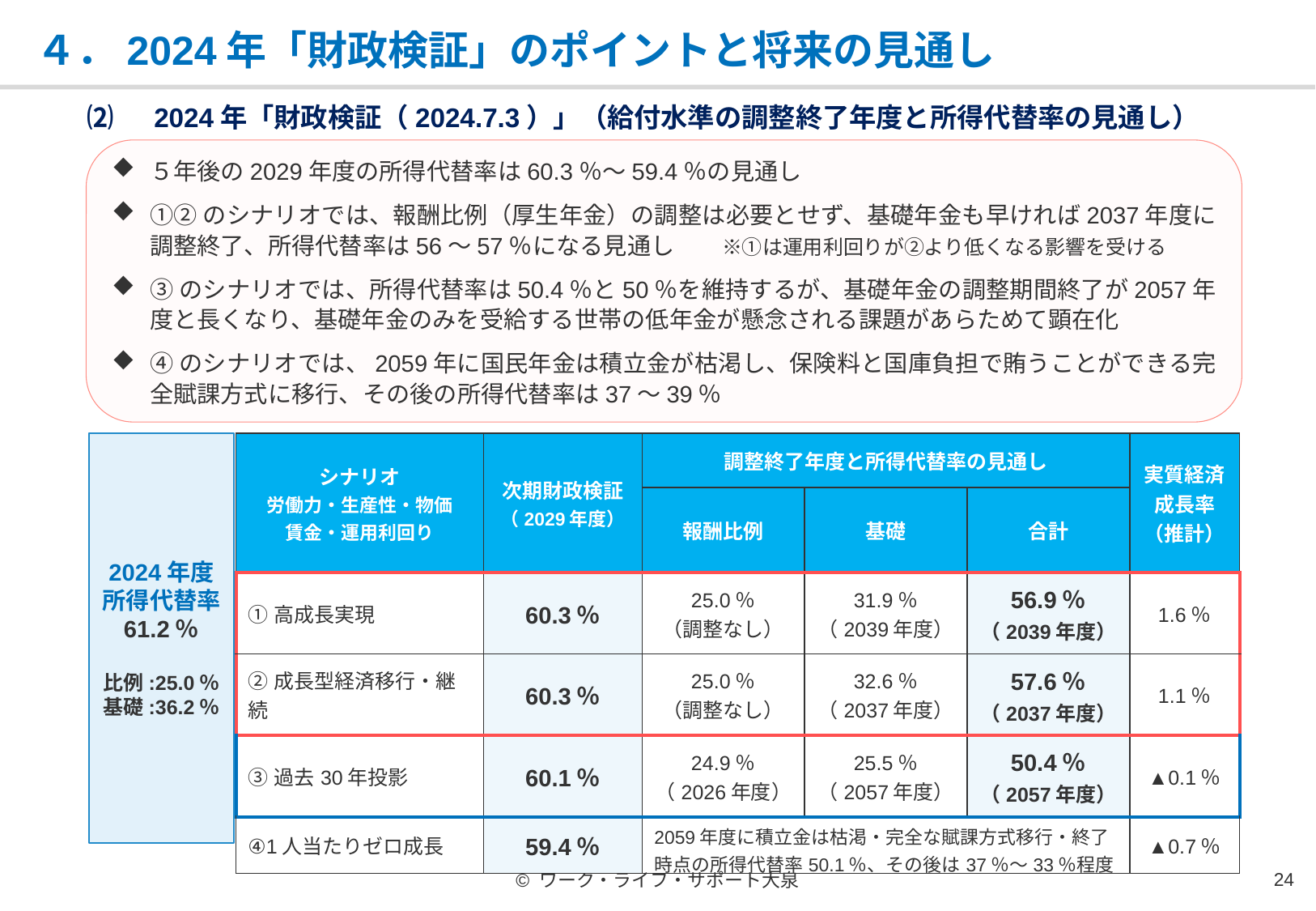

# ４．2024年「財政検証」のポイントと将来の見通し
⑵　2024年「財政検証（2024.7.3）」（給付水準の調整終了年度と所得代替率の見通し）
５年後の2029年度の所得代替率は60.3％～59.4％の見通し

①②のシナリオでは、報酬比例（厚生年金）の調整は必要とせず、基礎年金も早ければ2037年度に調整終了、所得代替率は56～57％になる見通し　　※①は運用利回りが②より低くなる影響を受ける

③のシナリオでは、所得代替率は50.4％と50％を維持するが、基礎年金の調整期間終了が2057年度と長くなり、基礎年金のみを受給する世帯の低年金が懸念される課題があらためて顕在化

④のシナリオでは、2059年に国民年金は積立金が枯渇し、保険料と国庫負担で賄うことができる完全賦課方式に移行、その後の所得代替率は37～39％
2024年度所得代替率
61.2％

比例:25.0％
基礎:36.2％
| シナリオ 労働力・生産性・物価 賃金・運用利回り | 次期財政検証 （2029年度） | 調整終了年度と所得代替率の見通し |  |  | 実質経済 成長率 （推計） |
| --- | --- | --- | --- | --- | --- |
|  |  | 報酬比例 | 基礎 | 合計 |  |
| ①高成長実現 | 60.3％ | 25.0％ （調整なし） | 31.9％ （2039年度） | 56.9％ （2039年度） | 1.6％ |
| ②成長型経済移行・継続 | 60.3％ | 25.0％ （調整なし） | 32.6％ （2037年度） | 57.6％ （2037年度） | 1.1％ |
| ③過去30年投影 | 60.1％ | 24.9％ （2026年度） | 25.5％ （2057年度） | 50.4％ （2057年度） | ▲0.1％ |
| ④1人当たりゼロ成長 | 59.4％ | 2059年度に積立金は枯渇・完全な賦課方式移行・終了時点の所得代替率50.1％、その後は37％～33％程度 |  |  | ▲0.7％ |
© ワーク・ライフ・サポート大泉
24